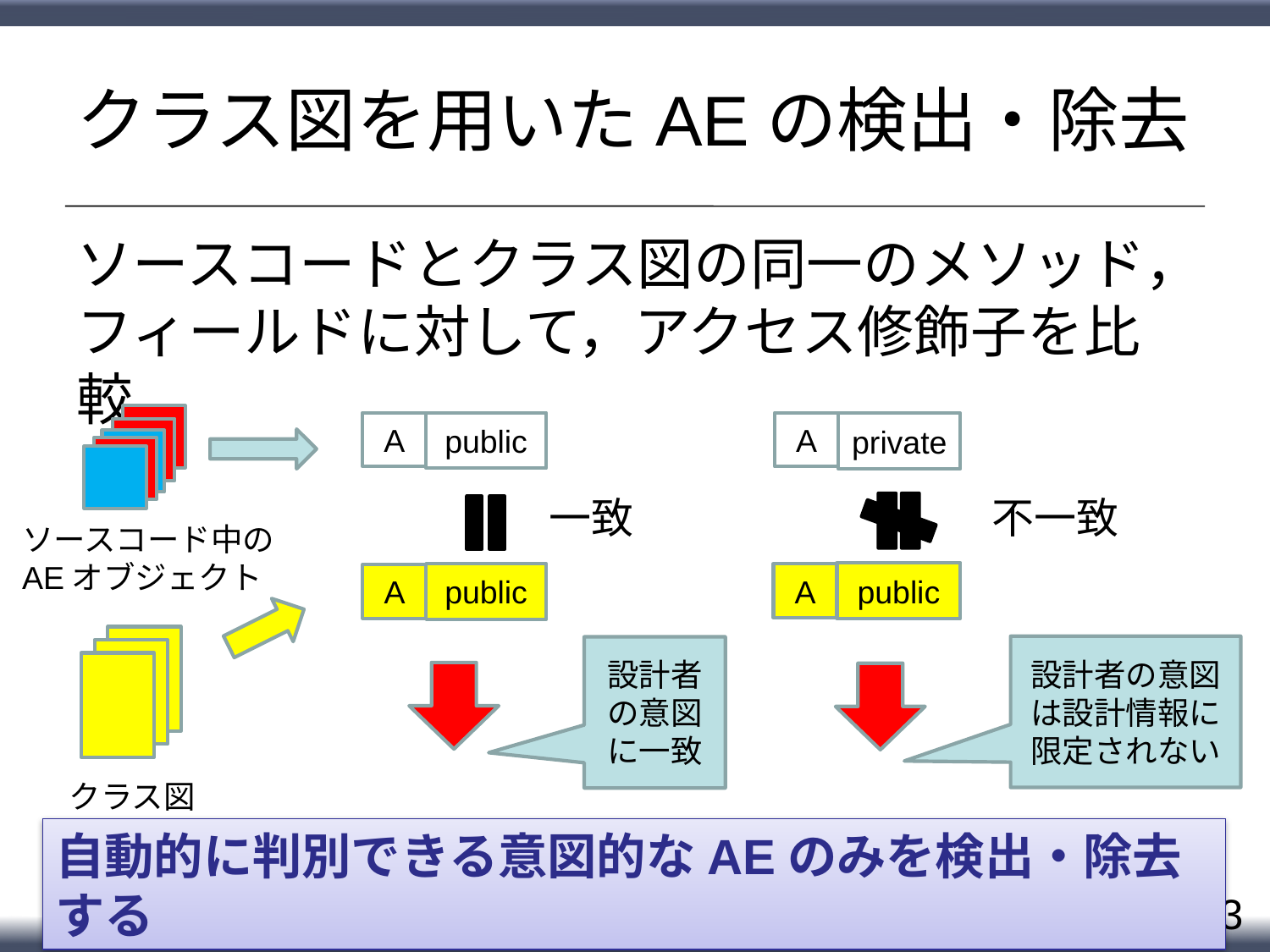

# クラス図を用いたAEの検出・除去
ソースコードとクラス図の同一のメソッド，フィールドに対して，アクセス修飾子を比較

A
public
A
private

一致
不一致

ソースコード中の
AEオブジェクト
public
public
A
A

C
設計者の意図は設計情報に限定されない
設計者
の意図
に一致

クラス図
AEの判別不能
意図的なAE
自動的に判別できる意図的なAEのみを検出・除去する
33